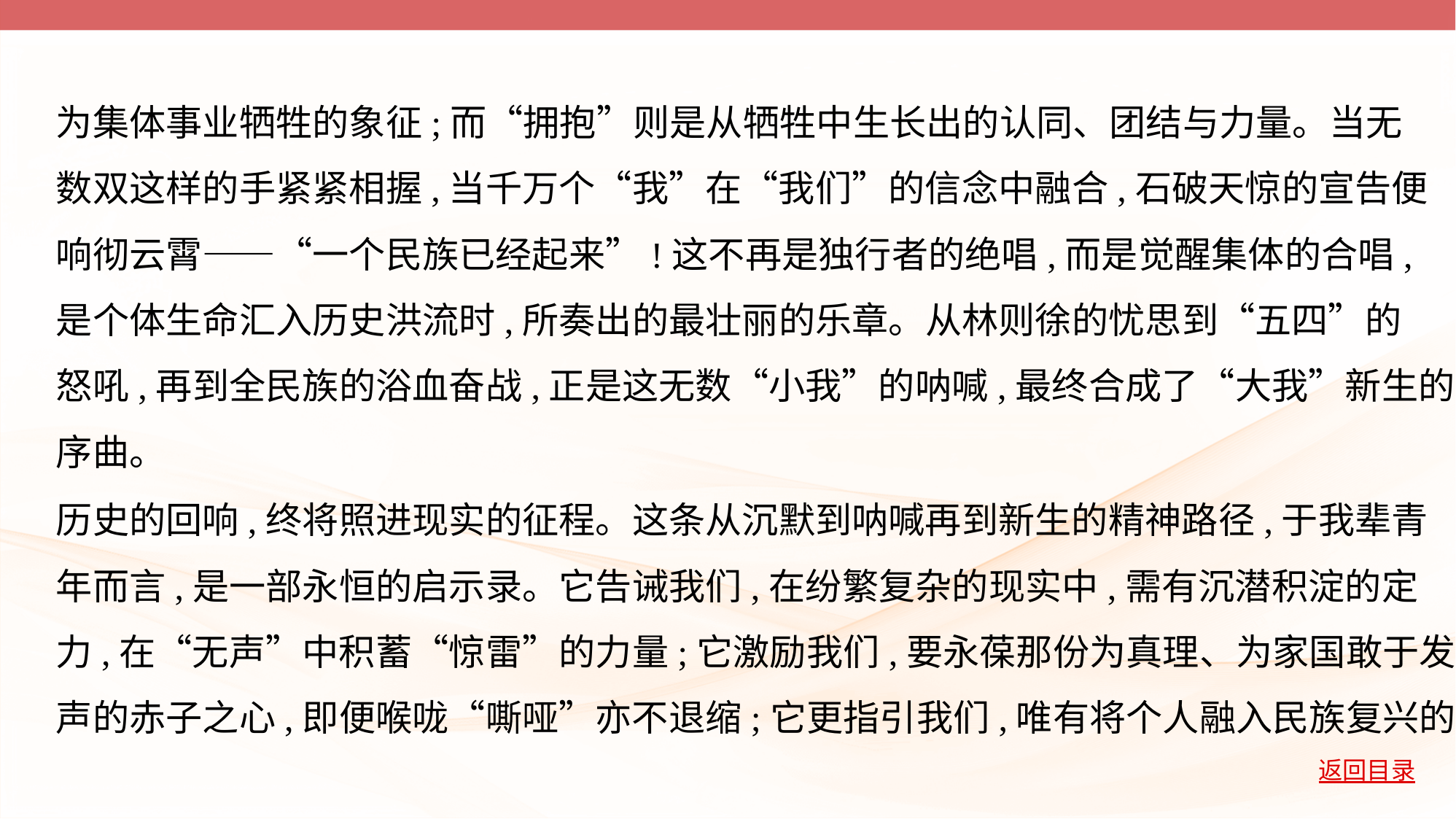

为集体事业牺牲的象征;而“拥抱”则是从牺牲中生长出的认同、团结与力量。当无
数双这样的手紧紧相握,当千万个“我”在“我们”的信念中融合,石破天惊的宣告便
响彻云霄——“一个民族已经起来”!这不再是独行者的绝唱,而是觉醒集体的合唱,
是个体生命汇入历史洪流时,所奏出的最壮丽的乐章。从林则徐的忧思到“五四”的
怒吼,再到全民族的浴血奋战,正是这无数“小我”的呐喊,最终合成了“大我”新生的
序曲。
历史的回响,终将照进现实的征程。这条从沉默到呐喊再到新生的精神路径,于我辈青
年而言,是一部永恒的启示录。它告诫我们,在纷繁复杂的现实中,需有沉潜积淀的定
力,在“无声”中积蓄“惊雷”的力量;它激励我们,要永葆那份为真理、为家国敢于发
声的赤子之心,即便喉咙“嘶哑”亦不退缩;它更指引我们,唯有将个人融入民族复兴的